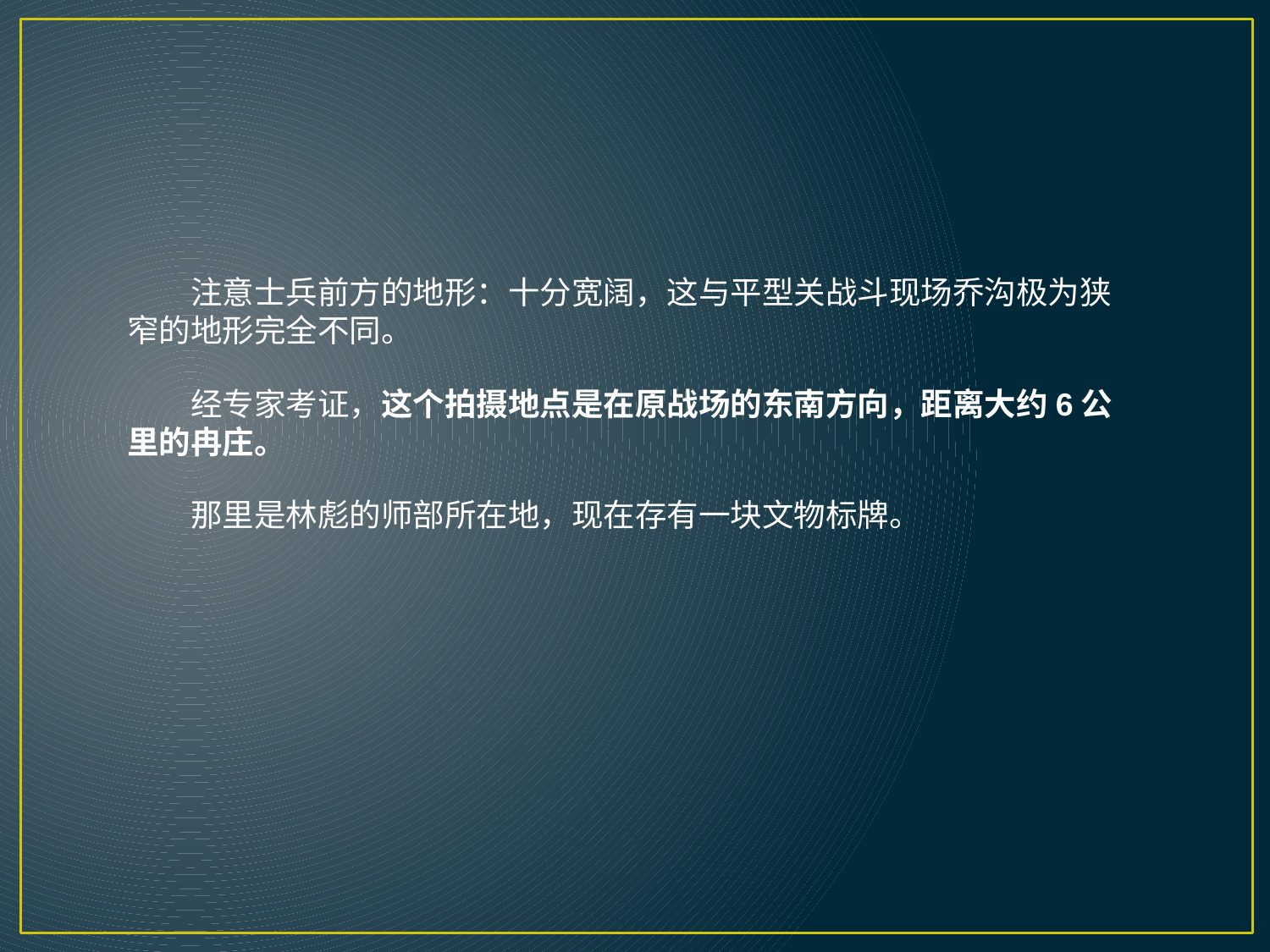

注意士兵前方的地形：十分宽阔，这与平型关战斗现场乔沟极为狭窄的地形完全不同。
经专家考证，这个拍摄地点是在原战场的东南方向，距离大约6公里的冉庄。
那里是林彪的师部所在地，现在存有一块文物标牌。